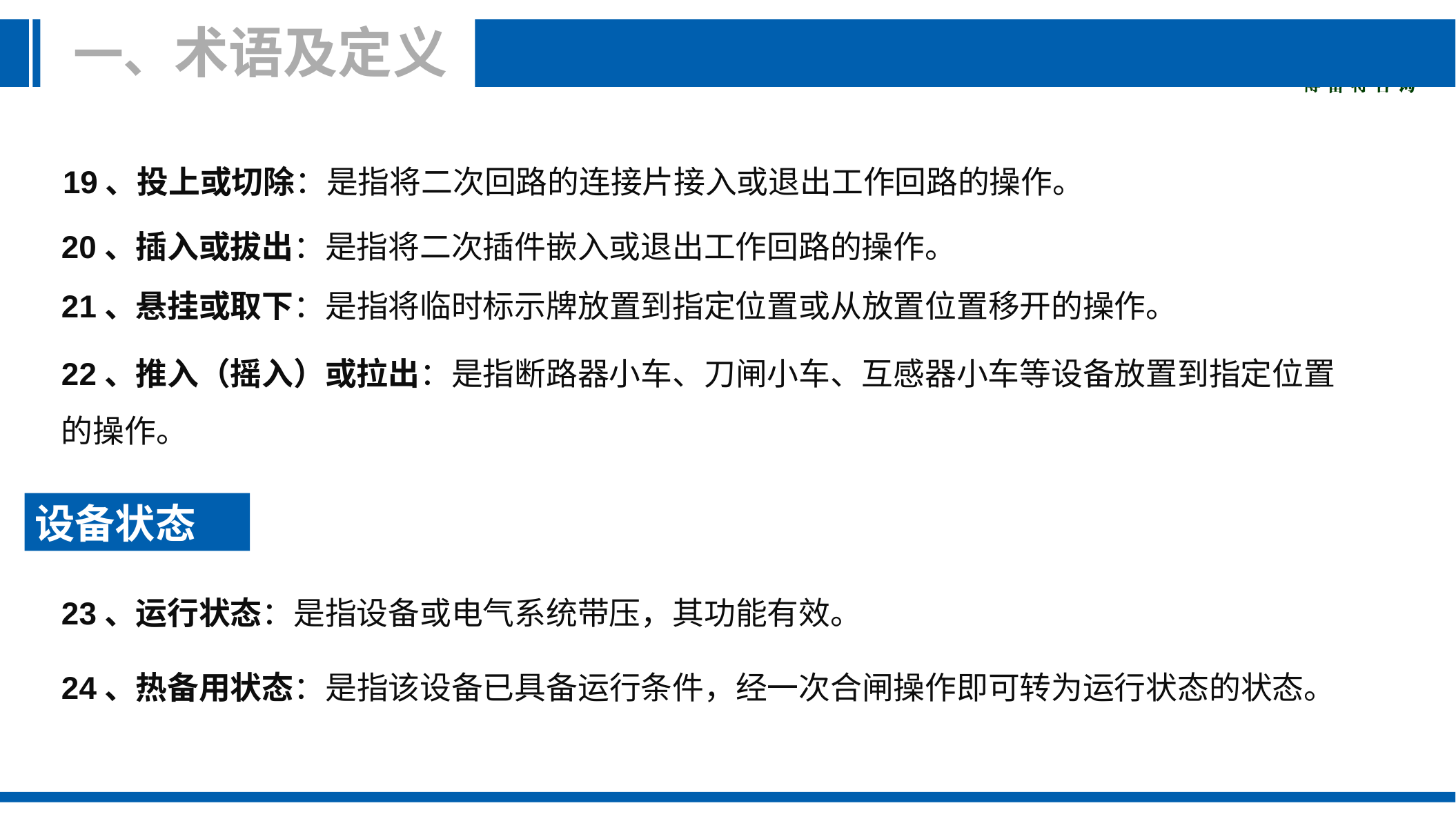

一、术语及定义
19、投上或切除：是指将二次回路的连接片接入或退出工作回路的操作。
20、插入或拔出：是指将二次插件嵌入或退出工作回路的操作。
21、悬挂或取下：是指将临时标示牌放置到指定位置或从放置位置移开的操作。
22、推入（摇入）或拉出：是指断路器小车、刀闸小车、互感器小车等设备放置到指定位置的操作。
设备状态
23、运行状态：是指设备或电气系统带压，其功能有效。
24、热备用状态：是指该设备已具备运行条件，经一次合闸操作即可转为运行状态的状态。